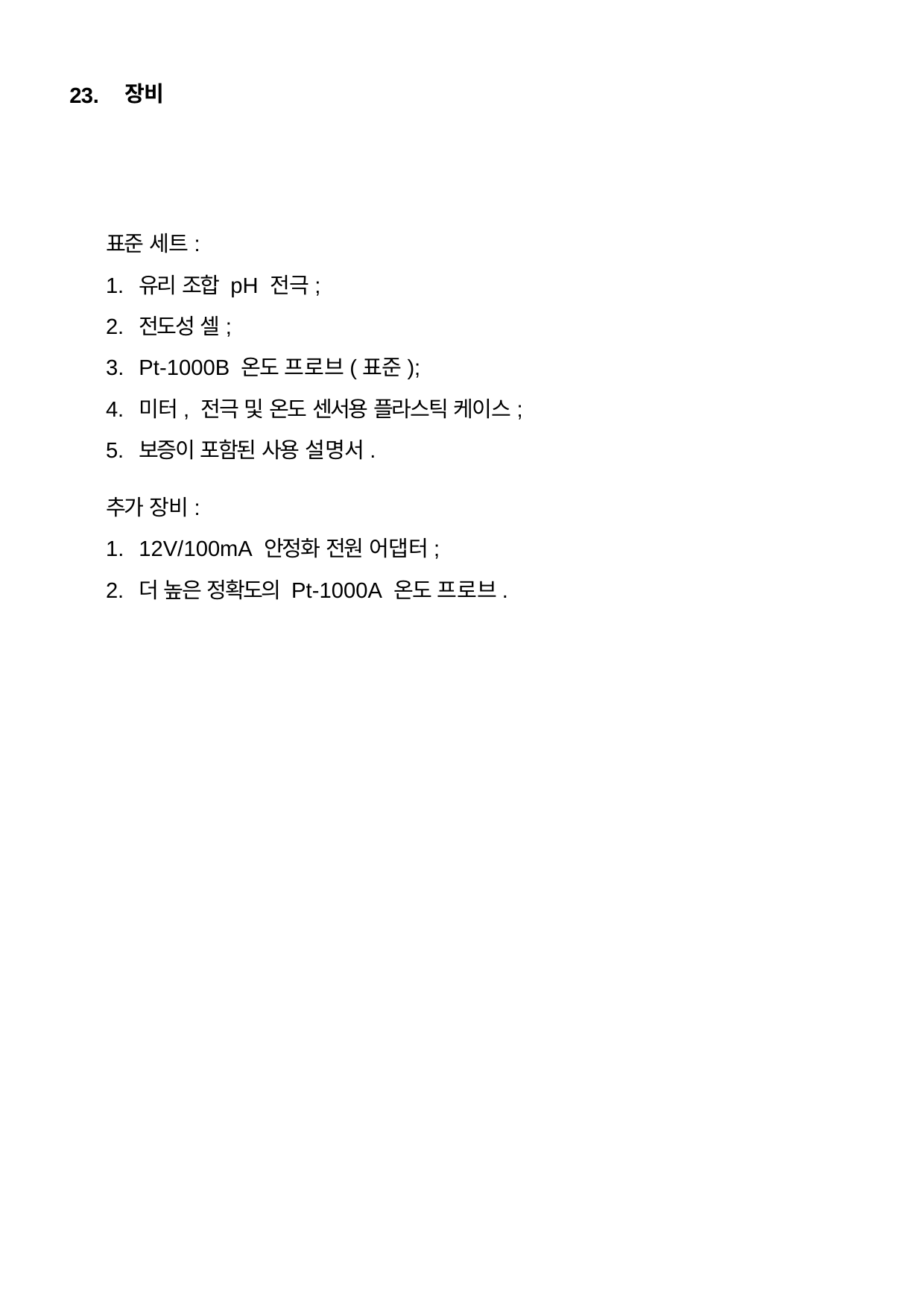

| 23. | 장비 |
| --- | --- |
표준 세트:
유리 조합 pH 전극;
전도성 셀;
Pt-1000B 온도 프로브(표준);
미터, 전극 및 온도 센서용 플라스틱 케이스;
보증이 포함된 사용 설명서.

추가 장비:
12V/100mA 안정화 전원 어댑터;
더 높은 정확도의 Pt-1000A 온도 프로브.
48